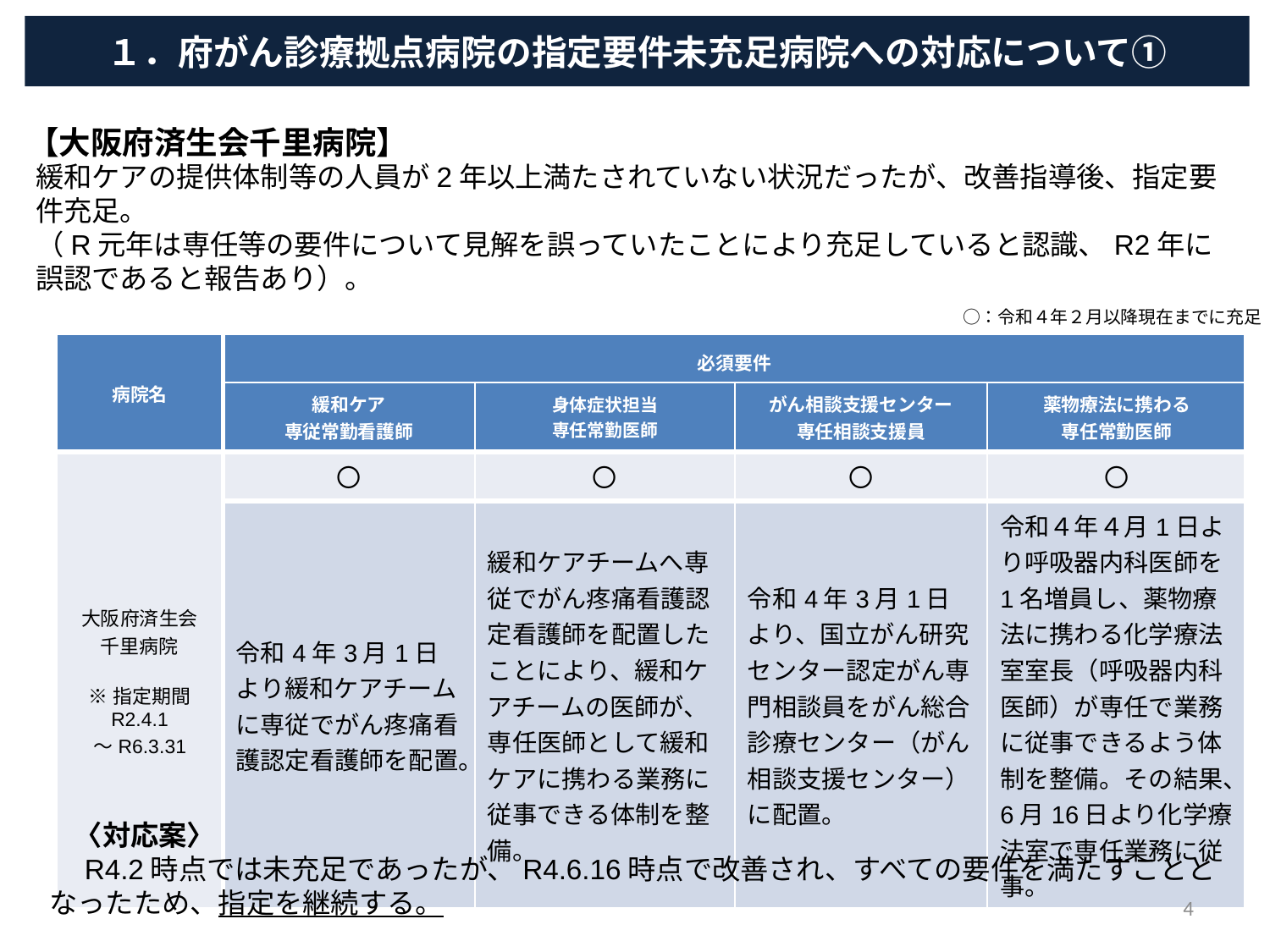

１．府がん診療拠点病院の指定要件未充足病院への対応について①
【大阪府済生会千里病院】
緩和ケアの提供体制等の人員が2年以上満たされていない状況だったが、改善指導後、指定要件充足。
（R元年は専任等の要件について見解を誤っていたことにより充足していると認識、R2年に誤認であると報告あり）。
　　○：令和４年２月以降現在までに充足
| 病院名 | 必須要件 |  |  |  |
| --- | --- | --- | --- | --- |
|  | 緩和ケア 専従常勤看護師 | 身体症状担当 専任常勤医師 | がん相談支援センター 専任相談支援員 | 薬物療法に携わる 専任常勤医師 |
| 大阪府済生会 千里病院 ※指定期間 R2.4.1 ～R6.3.31 | 〇 | 〇 | 〇 | 〇 |
|  | 令和4年3月1日より緩和ケアチームに専従でがん疼痛看護認定看護師を配置。 | 緩和ケアチームへ専従でがん疼痛看護認定看護師を配置したことにより、緩和ケアチームの医師が、専任医師として緩和ケアに携わる業務に従事できる体制を整備。 | 令和4年3月1日より、国立がん研究センター認定がん専門相談員をがん総合診療センター（がん相談支援センター）に配置。 | 令和４年４月1日より呼吸器内科医師を1名増員し、薬物療法に携わる化学療法室室長（呼吸器内科医師）が専任で業務に従事できるよう体制を整備。その結果、6月16日より化学療法室で専任業務に従事。 |
|  |  |  |  |  |

　〈対応案〉
　R4.2時点では未充足であったが、R4.6.16時点で改善され、すべての要件を満たすこととなったため、指定を継続する。
4